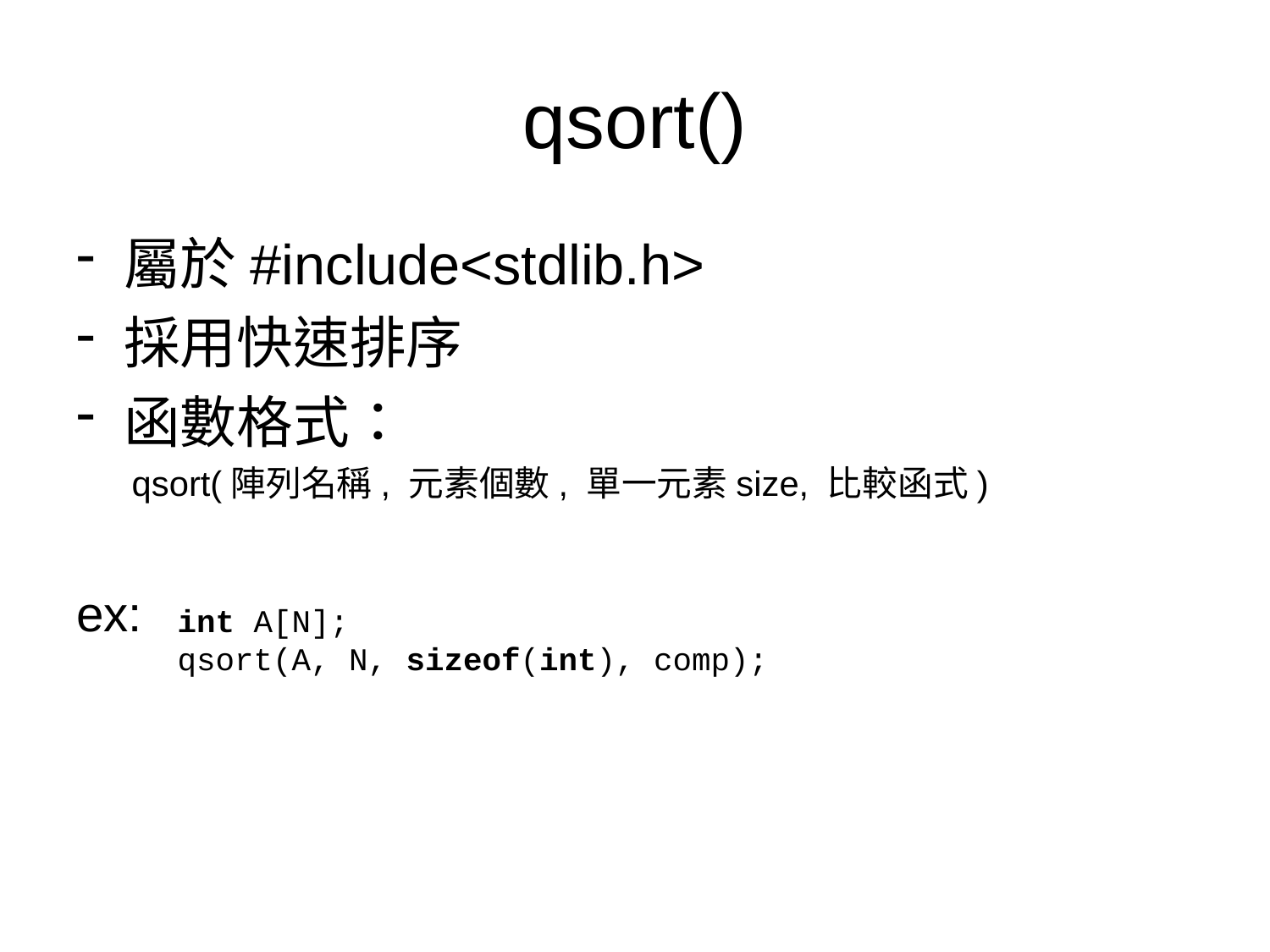

# qsort()
屬於#include<stdlib.h>
採用快速排序
函數格式：
qsort(陣列名稱, 元素個數, 單一元素size, 比較函式)

ex:
int A[N];
qsort(A, N, sizeof(int), comp);